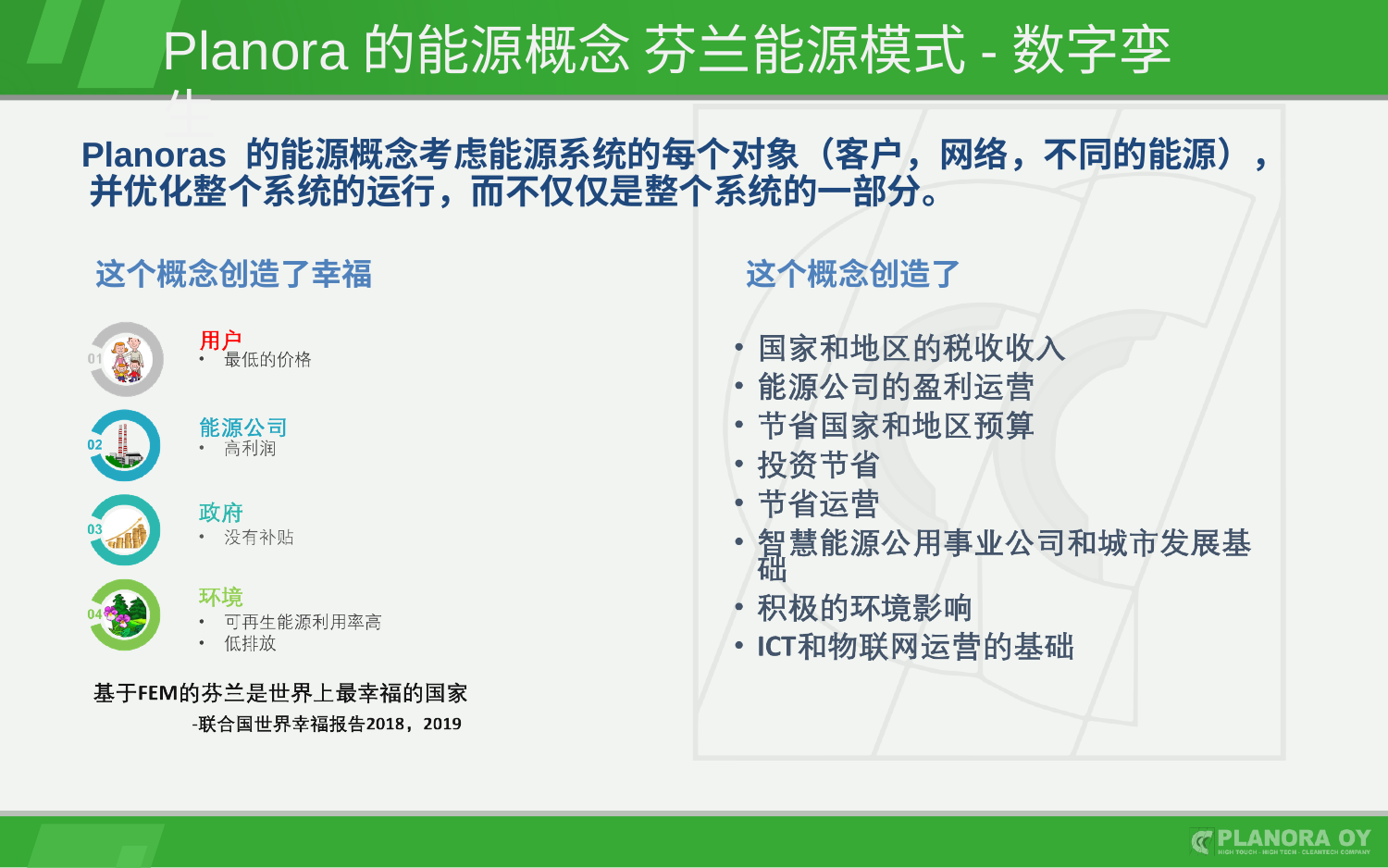

# Planora的能源概念 芬兰能源模式-数字孪生
Planoras 的能源概念考虑能源系统的每个对象（客户，网络，不同的能源），  并优化整个系统的运行，而不仅仅是整个系统的一部分。

这个概念创造了幸福	这个概念创造了